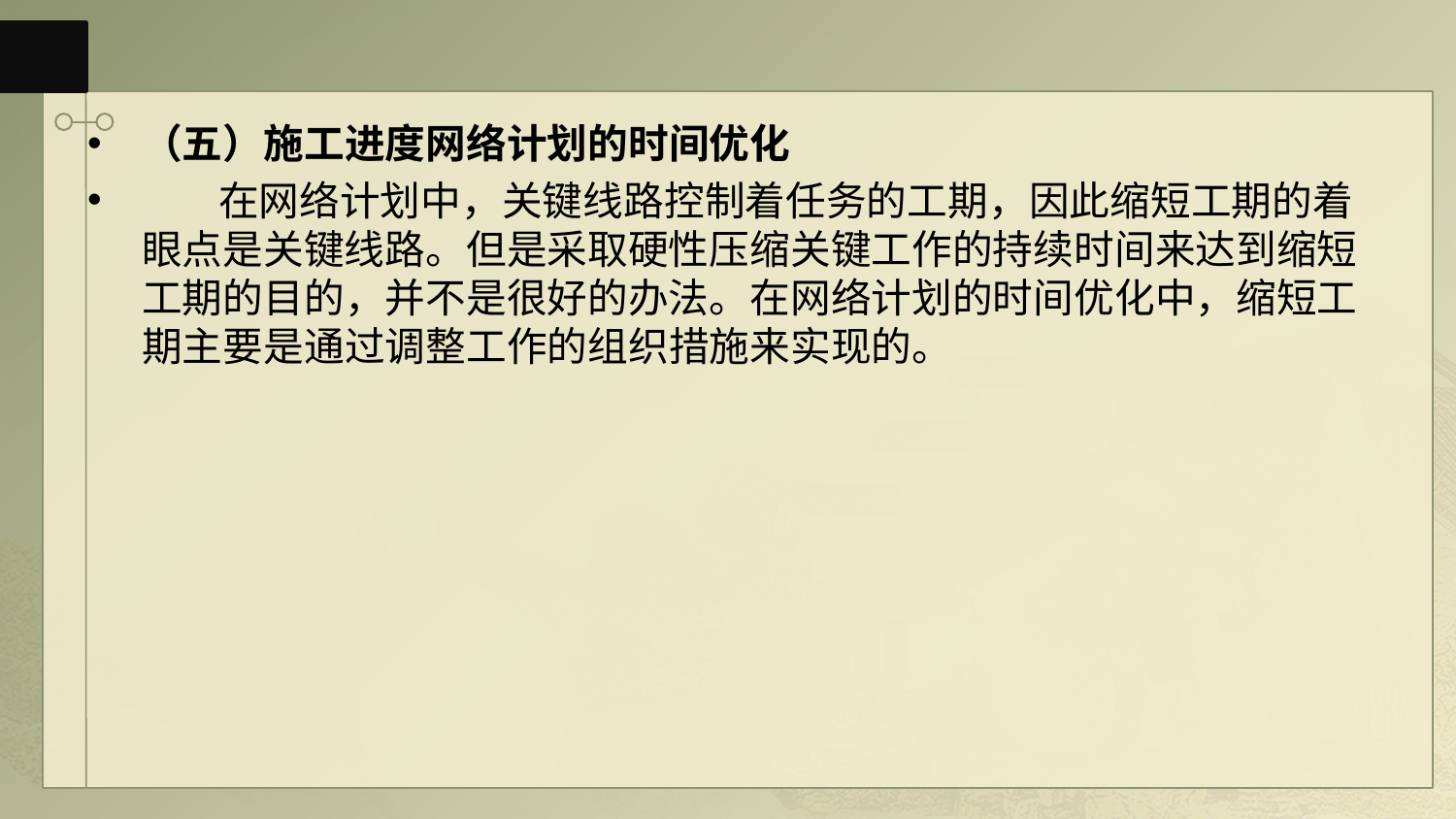

#
（五）施工进度网络计划的时间优化
　    在网络计划中，关键线路控制着任务的工期，因此缩短工期的着眼点是关键线路。但是采取硬性压缩关键工作的持续时间来达到缩短工期的目的，并不是很好的办法。在网络计划的时间优化中，缩短工期主要是通过调整工作的组织措施来实现的。